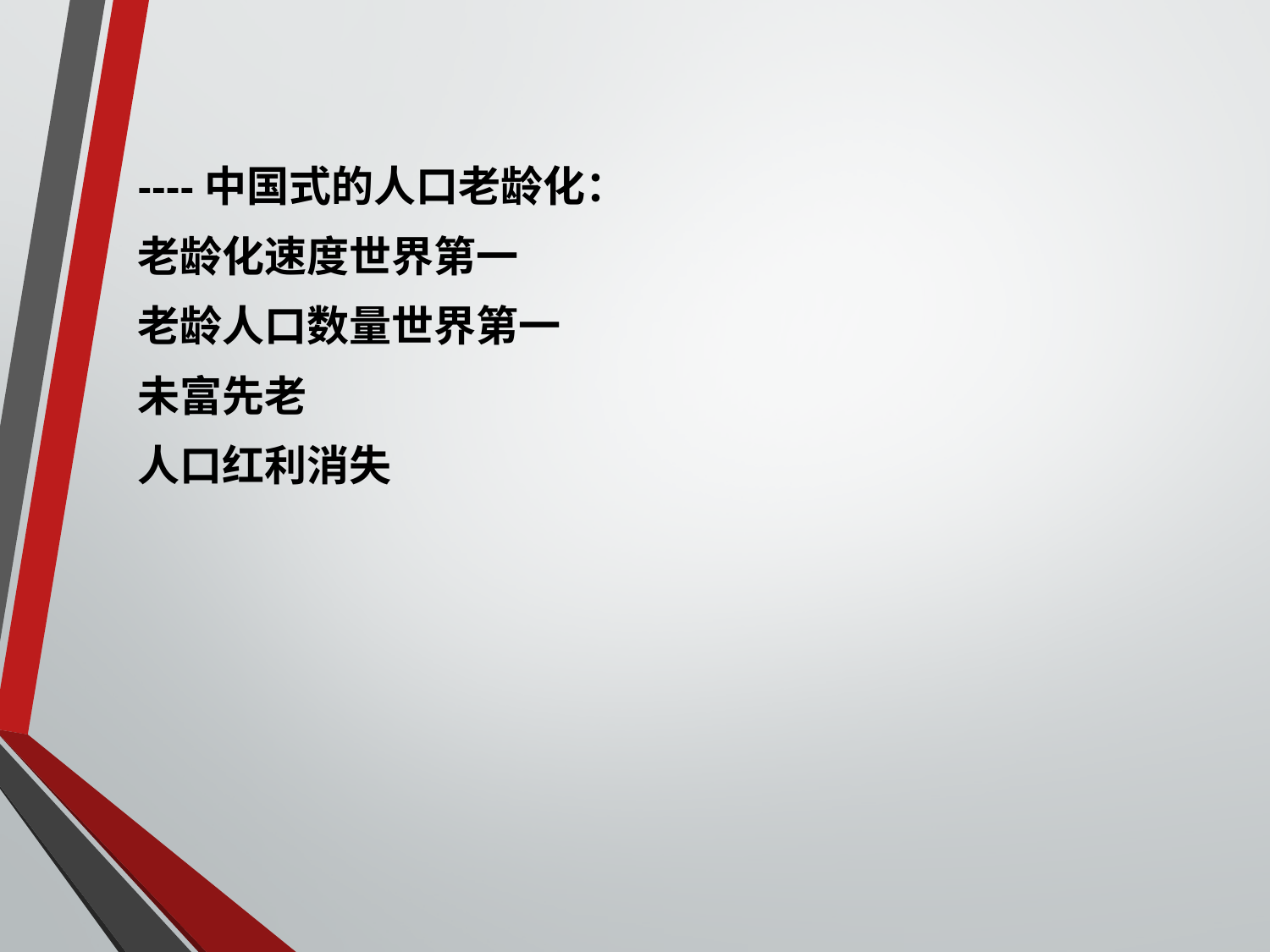

----中国式的人口老龄化：
老龄化速度世界第一
老龄人口数量世界第一
未富先老
人口红利消失